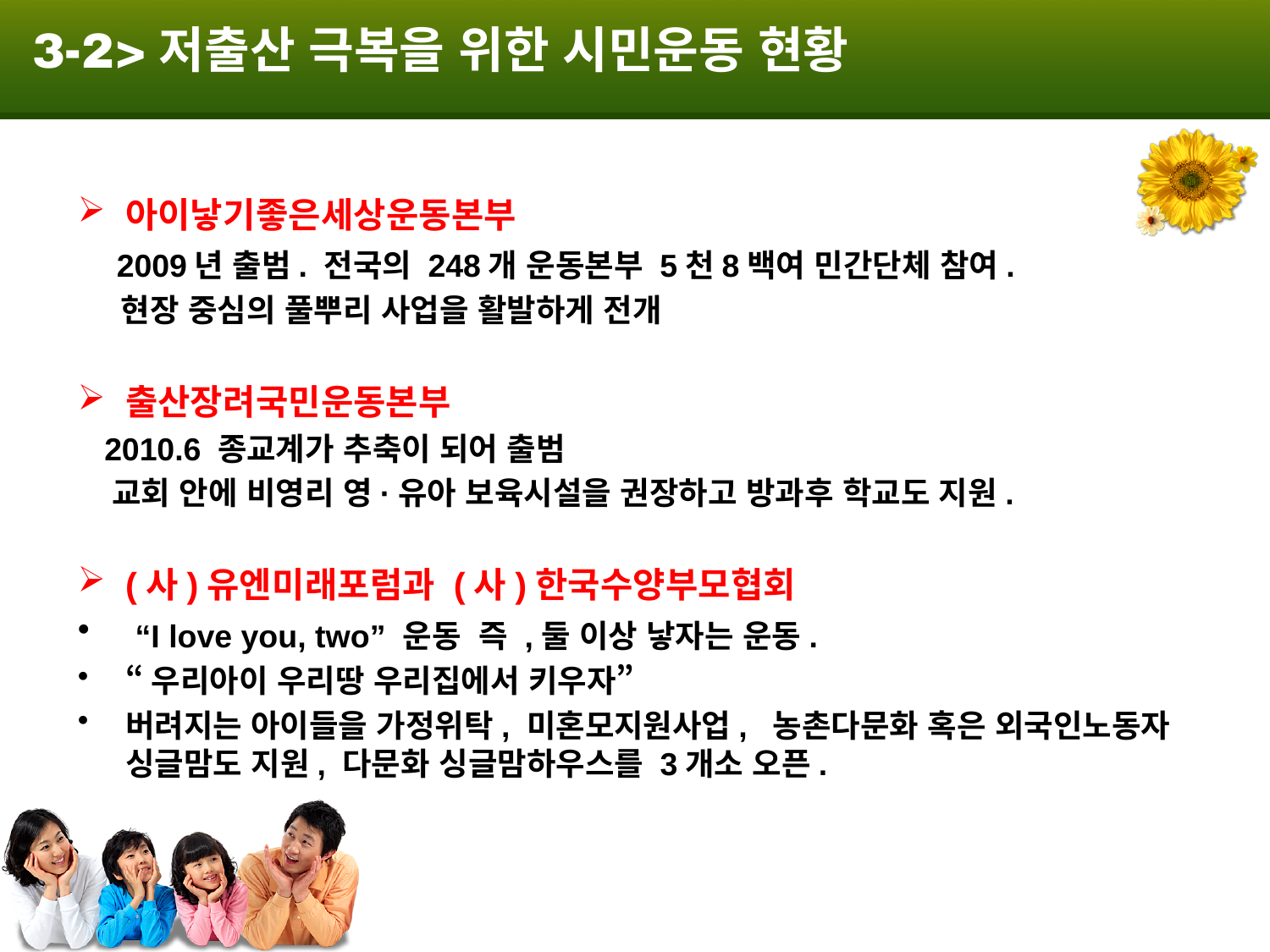

# 3-2>저출산 극복을 위한 시민운동 현황
아이낳기좋은세상운동본부
    2009년 출범. 전국의 248개 운동본부 5천8백여 민간단체 참여.
    현장 중심의 풀뿌리 사업을 활발하게 전개

출산장려국민운동본부
   2010.6 종교계가 추축이 되어 출범
   교회 안에 비영리 영·유아 보육시설을 권장하고 방과후 학교도 지원.

(사)유엔미래포럼과 (사)한국수양부모협회
 “I love you, two” 운동  즉 ,둘 이상 낳자는 운동.
“우리아이 우리땅 우리집에서 키우자”
버려지는 아이들을 가정위탁, 미혼모지원사업,  농촌다문화 혹은 외국인노동자 싱글맘도 지원, 다문화 싱글맘하우스를 3개소 오픈.